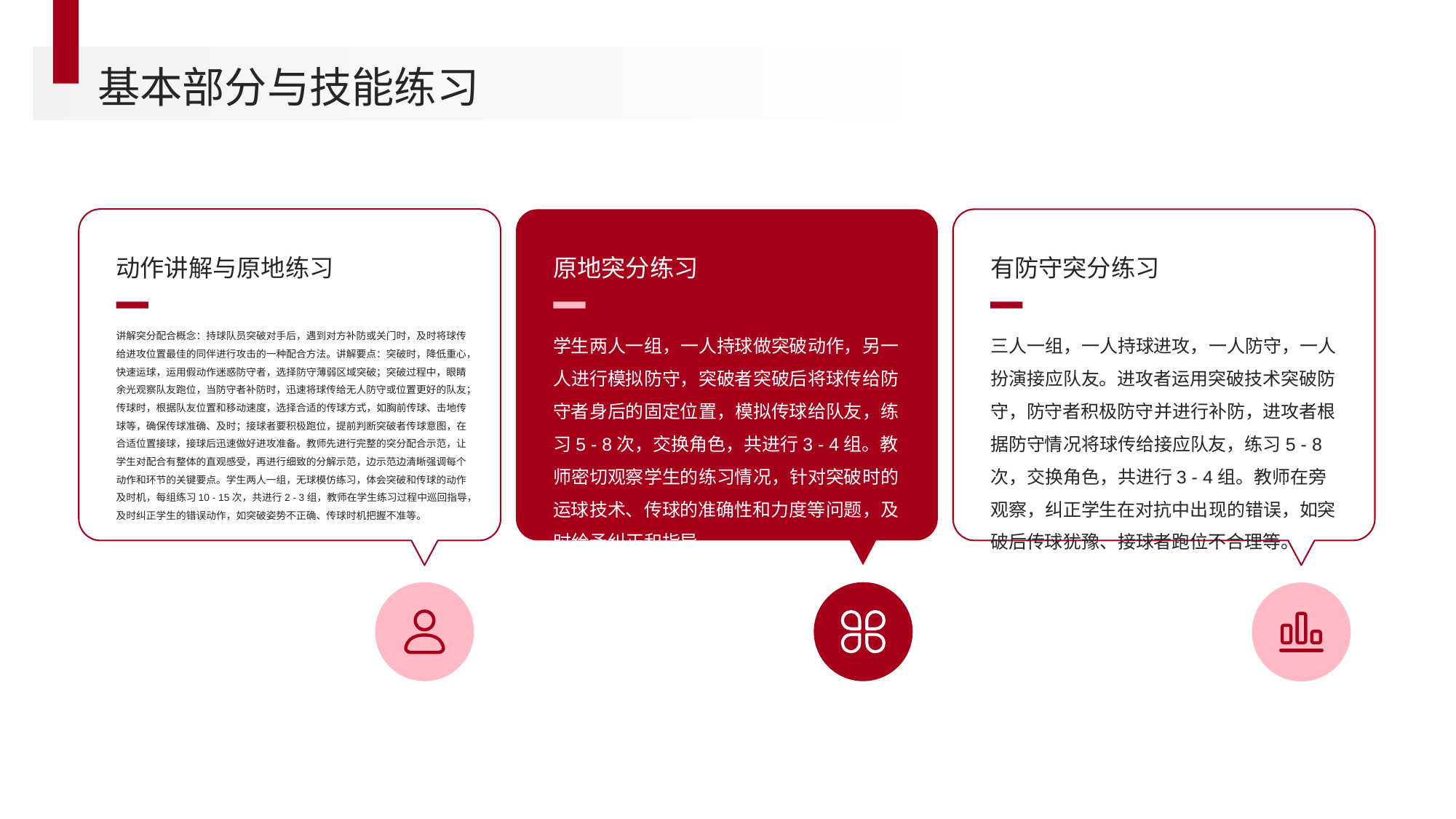

基本部分与技能练习

动作讲解与原地练习
原地突分练习
有防守突分练习

讲解突分配合概念：持球队员突破对手后，遇到对方补防或关门时，及时将球传给进攻位置最佳的同伴进行攻击的一种配合方法。讲解要点：突破时，降低重心，快速运球，运用假动作迷惑防守者，选择防守薄弱区域突破；突破过程中，眼睛余光观察队友跑位，当防守者补防时，迅速将球传给无人防守或位置更好的队友；传球时，根据队友位置和移动速度，选择合适的传球方式，如胸前传球、击地传球等，确保传球准确、及时；接球者要积极跑位，提前判断突破者传球意图，在合适位置接球，接球后迅速做好进攻准备。教师先进行完整的突分配合示范，让学生对配合有整体的直观感受，再进行细致的分解示范，边示范边清晰强调每个动作和环节的关键要点。学生两人一组，无球模仿练习，体会突破和传球的动作及时机，每组练习10 - 15次，共进行2 - 3组，教师在学生练习过程中巡回指导，及时纠正学生的错误动作，如突破姿势不正确、传球时机把握不准等。
学生两人一组，一人持球做突破动作，另一人进行模拟防守，突破者突破后将球传给防守者身后的固定位置，模拟传球给队友，练习5 - 8次，交换角色，共进行3 - 4组。教师密切观察学生的练习情况，针对突破时的运球技术、传球的准确性和力度等问题，及时给予纠正和指导。
三人一组，一人持球进攻，一人防守，一人扮演接应队友。进攻者运用突破技术突破防守，防守者积极防守并进行补防，进攻者根据防守情况将球传给接应队友，练习5 - 8次，交换角色，共进行3 - 4组。教师在旁观察，纠正学生在对抗中出现的错误，如突破后传球犹豫、接球者跑位不合理等。